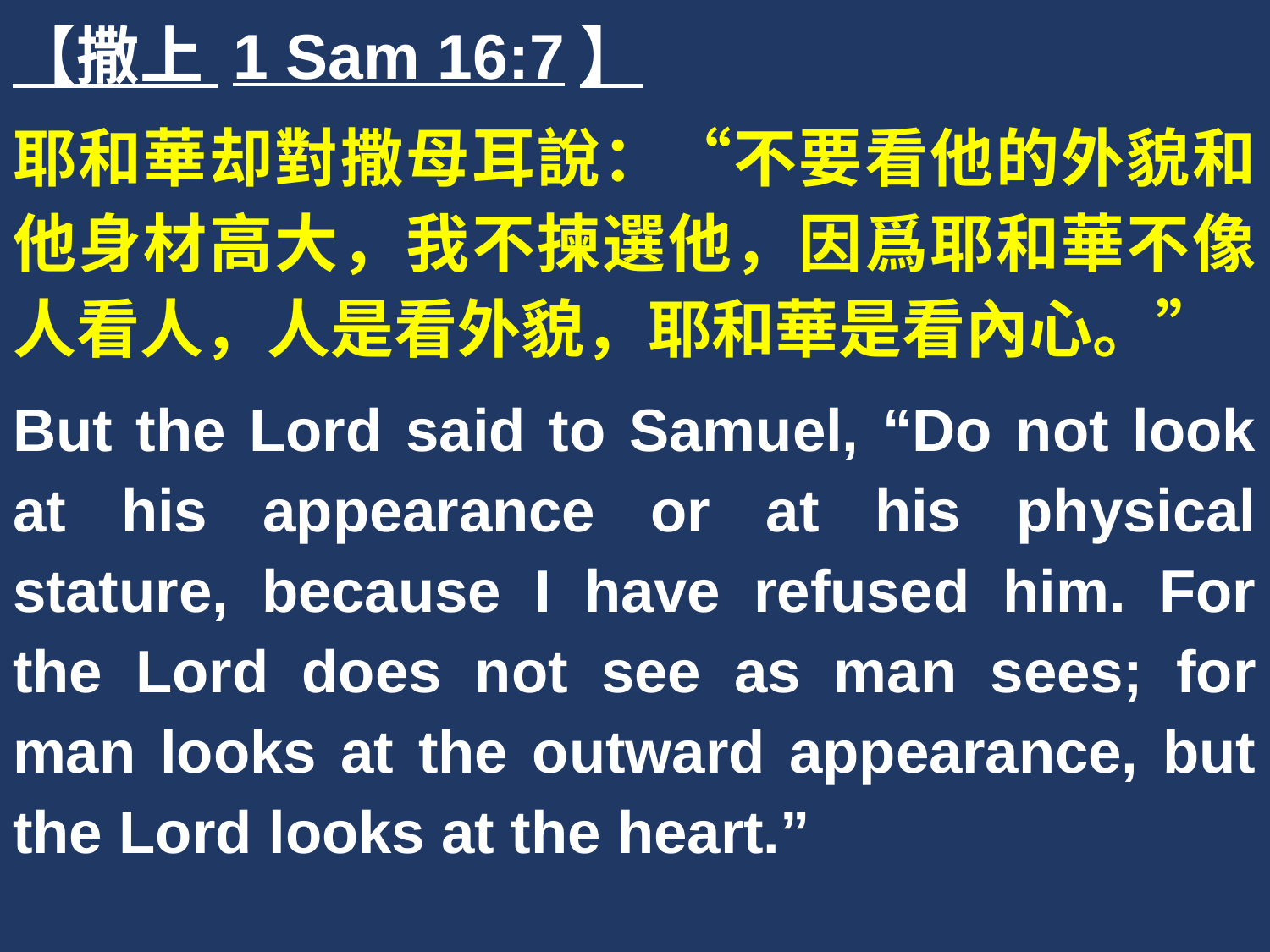

【撒上 1 Sam 16:7】
耶和華却對撒母耳說：“不要看他的外貌和他身材高大，我不揀選他，因爲耶和華不像人看人，人是看外貌，耶和華是看內心。”
But the Lord said to Samuel, “Do not look at his appearance or at his physical stature, because I have refused him. For the Lord does not see as man sees; for man looks at the outward appearance, but the Lord looks at the heart.”